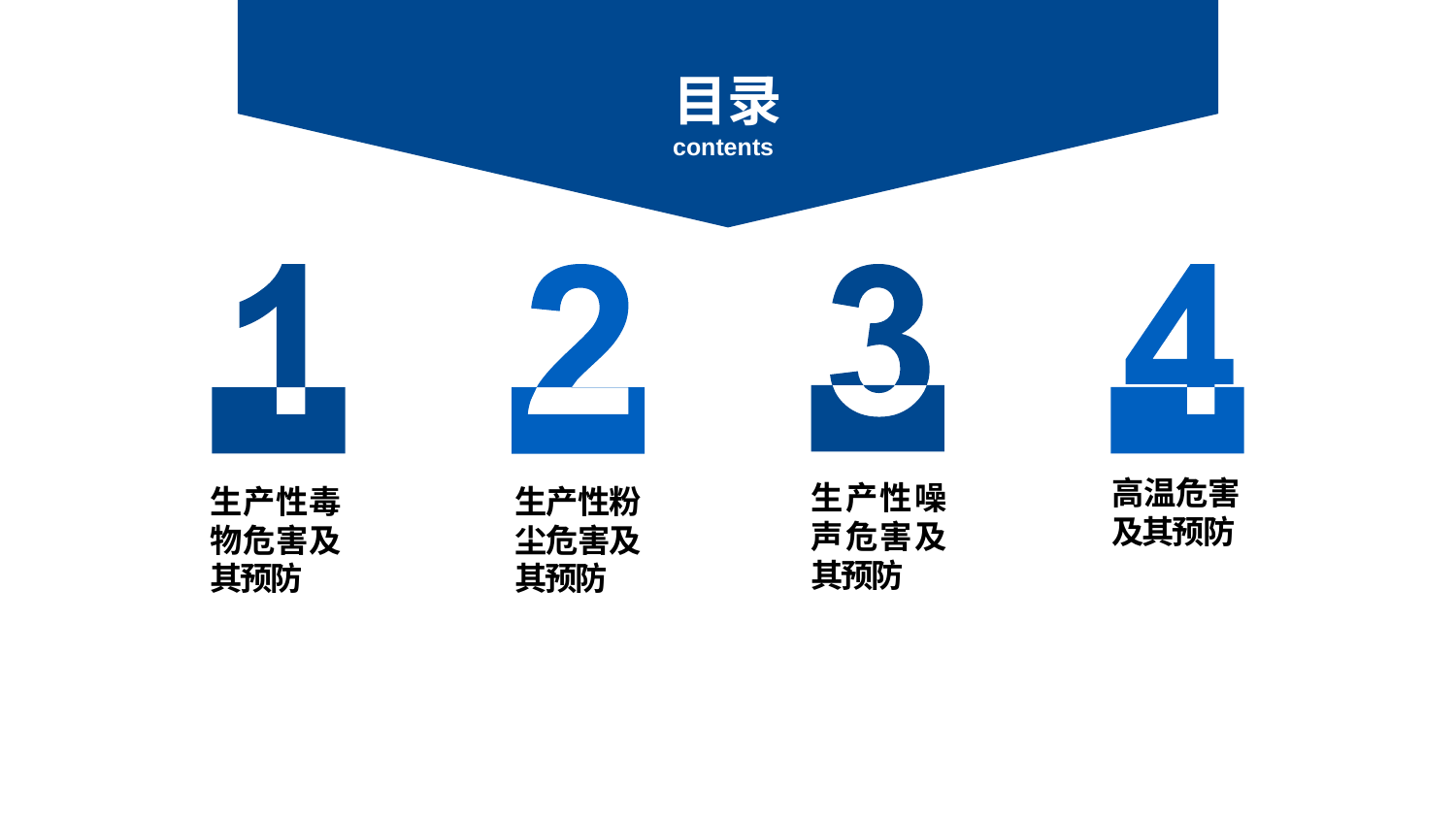

目录
contents

高温危害及其预防
生产性噪声危害及其预防
生产性毒物危害及其预防
生产性粉尘危害及其预防